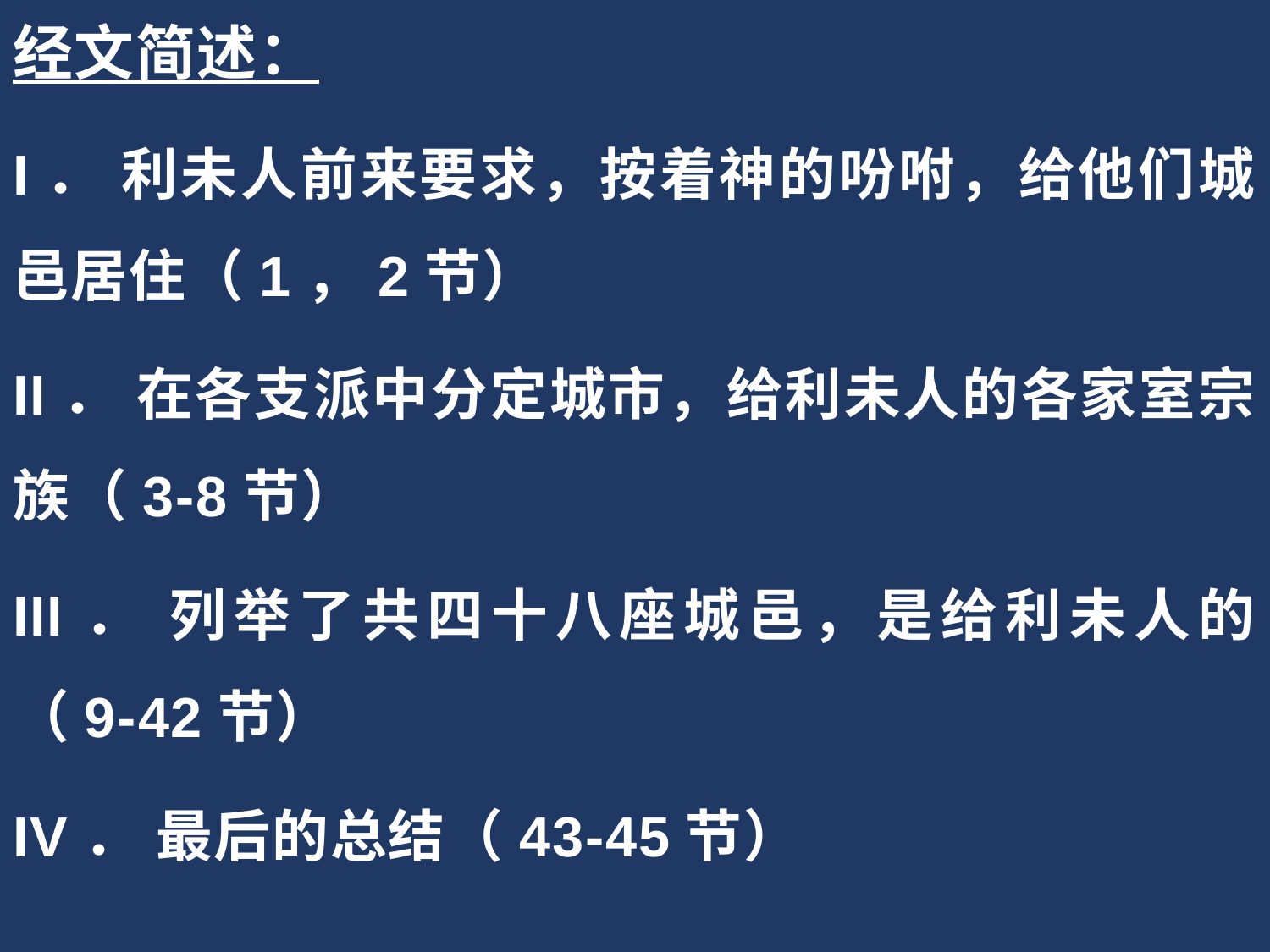

经文简述：
I． 利未人前来要求，按着神的吩咐，给他们城邑居住（1，2节）
II． 在各支派中分定城市，给利未人的各家室宗族（3-8节）
III． 列举了共四十八座城邑，是给利未人的（9-42节）
IV． 最后的总结（43-45节）